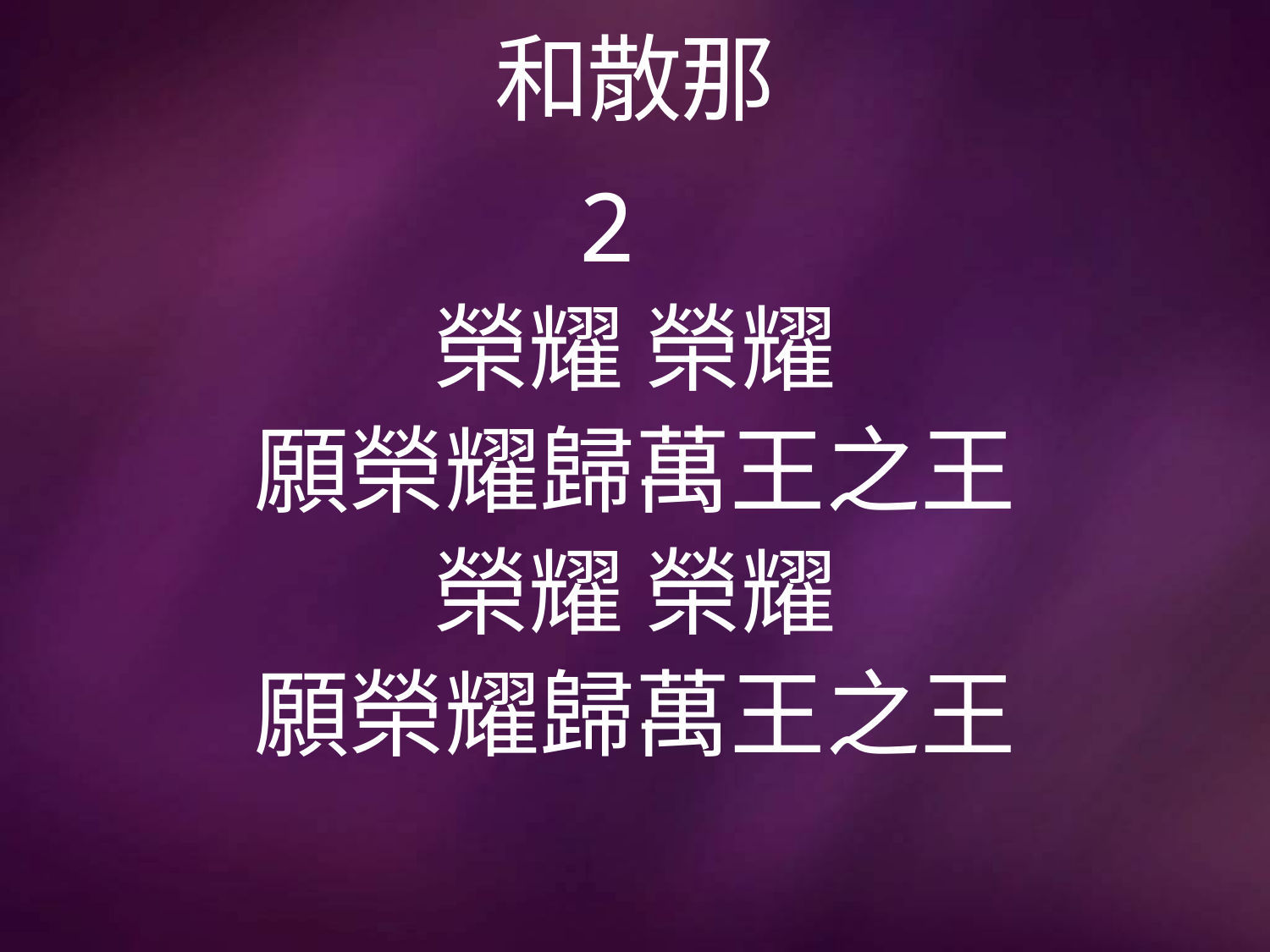

# 和散那
2
榮耀 榮耀
願榮耀歸萬王之王
榮耀 榮耀
願榮耀歸萬王之王